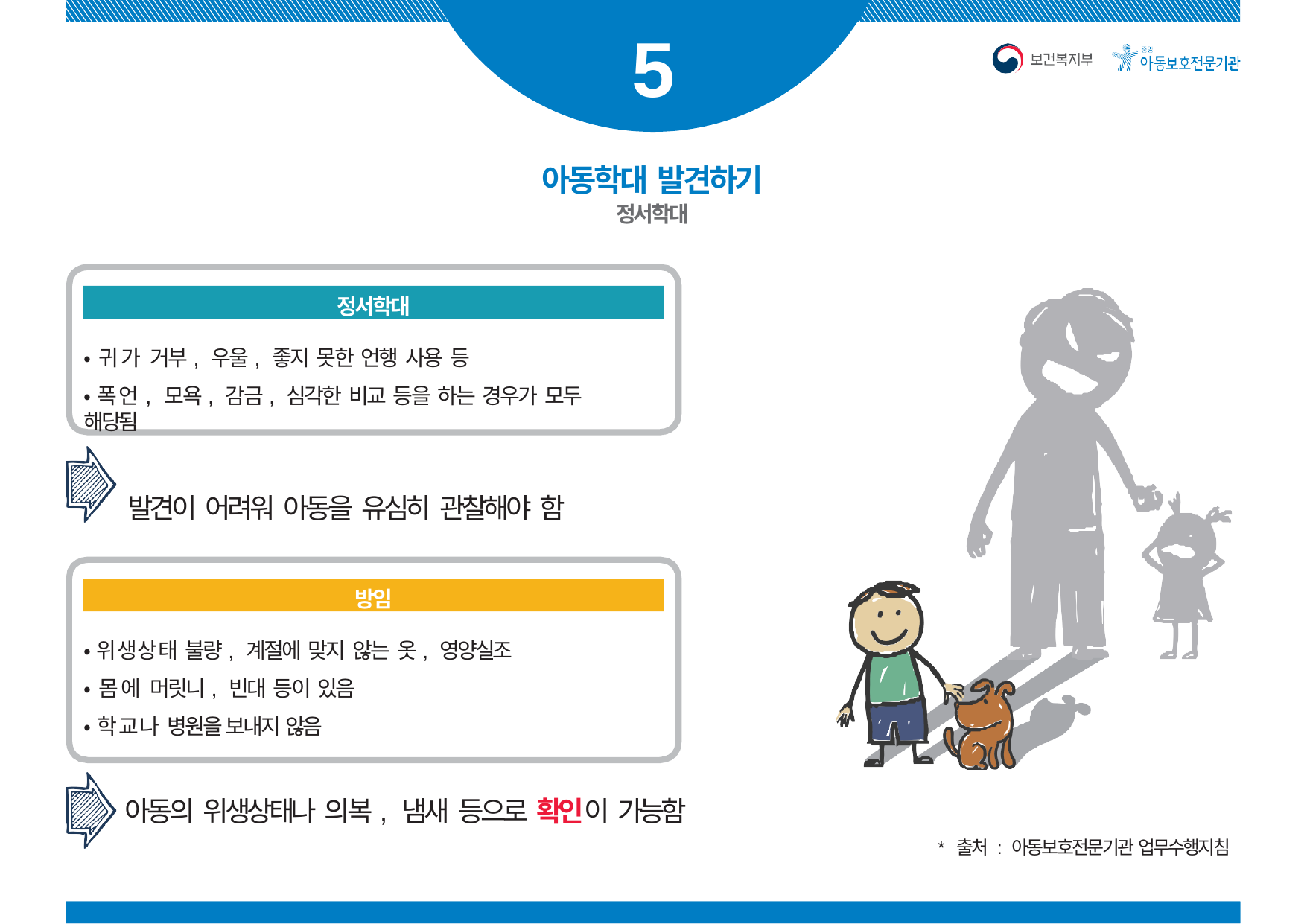

# 5

아동학대 발견하기
정서학대

정서학대

•귀가 거부, 우울, 좋지 못한 언행 사용 등
•폭언, 모욕, 감금, 심각한 비교 등을 하는 경우가 모두 해당됨

발견이 어려워 아동을 유심히 관찰해야 함

방임
•위생상태 불량, 계절에 맞지 않는 옷, 영양실조
•몸에 머릿니, 빈대 등이 있음
•학교나 병원을 보내지 않음

아동의 위생상태나 의복, 냄새 등으로 확인이 가능함

* 출처 : 아동보호전문기관 업무수행지침